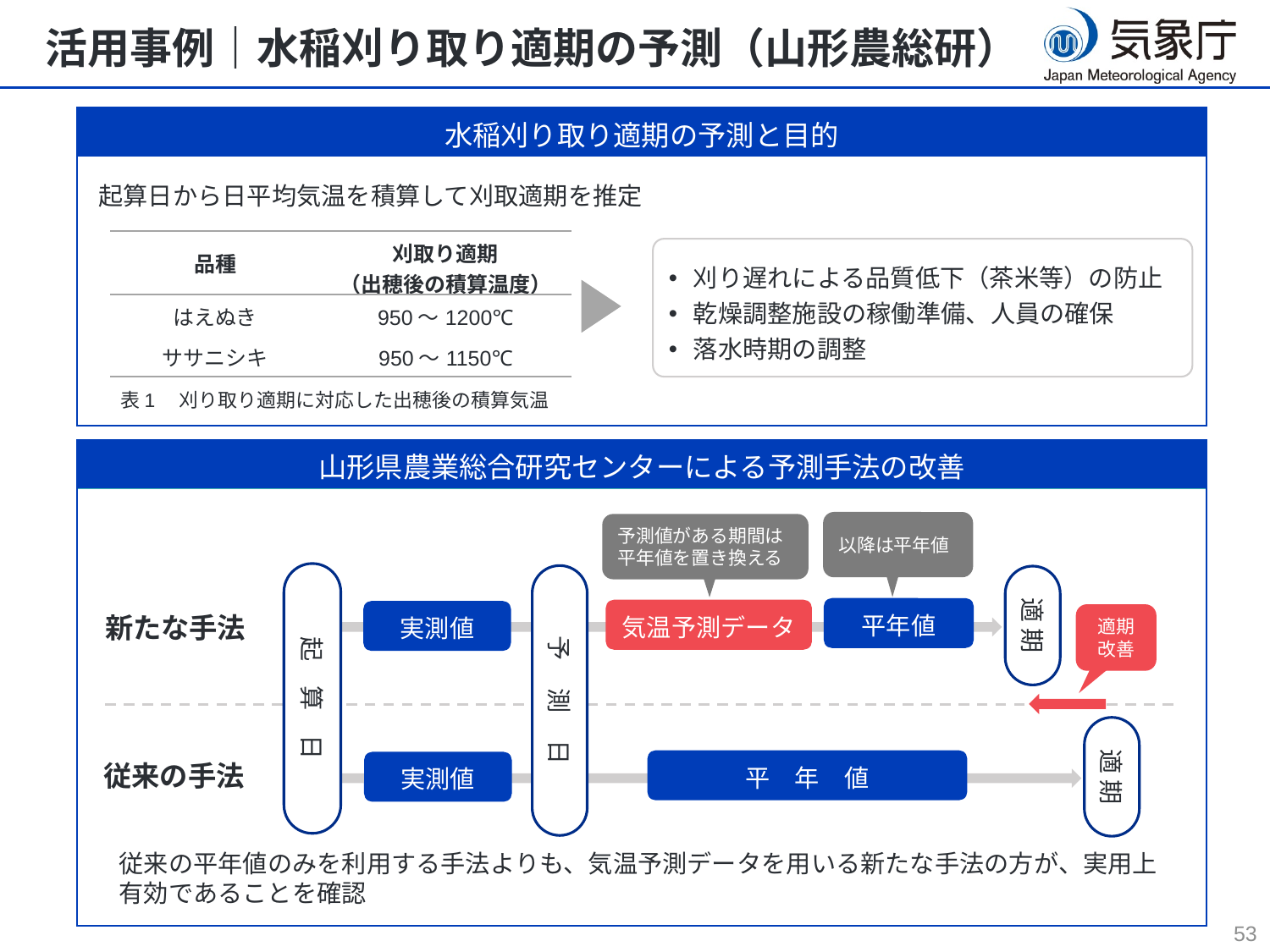

# 活用事例｜水稲刈り取り適期の予測（山形農総研）

水稲刈り取り適期の予測と目的
起算日から日平均気温を積算して刈取適期を推定
| 品種 | 刈取り適期 （出穂後の積算温度） |
| --- | --- |
| はえぬき | 950～1200℃ |
| ササニシキ | 950～1150℃ |
刈り遅れによる品質低下（茶米等）の防止
乾燥調整施設の稼働準備、人員の確保
落水時期の調整

表1　刈り取り適期に対応した出穂後の積算気温
山形県農業総合研究センターによる予測手法の改善

以降は平年値
予測値がある期間は平年値を置き換える

起　算　日
予     測     日
適 期
平年値
気温予測データ
実測値
新たな手法
適期改善

適 期
平　年　値
実測値
従来の手法

従来の平年値のみを利用する手法よりも、気温予測データを用いる新たな手法の方が、実用上有効であることを確認
53